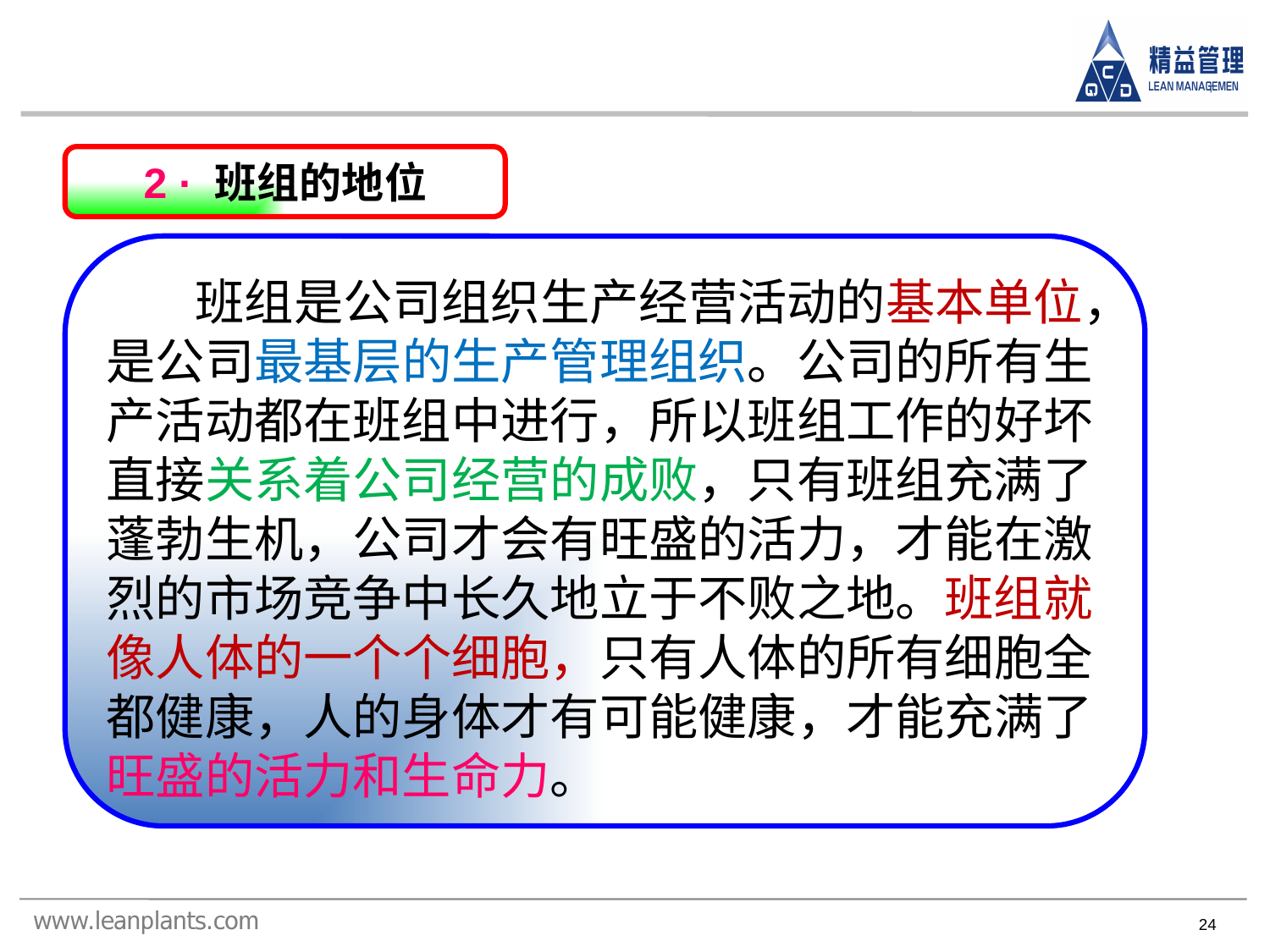

#
2 · 班组的地位
       班组是公司组织生产经营活动的基本单位，是公司最基层的生产管理组织。公司的所有生产活动都在班组中进行，所以班组工作的好坏直接关系着公司经营的成败，只有班组充满了蓬勃生机，公司才会有旺盛的活力，才能在激烈的市场竞争中长久地立于不败之地。班组就像人体的一个个细胞，只有人体的所有细胞全都健康，人的身体才有可能健康，才能充满了旺盛的活力和生命力。